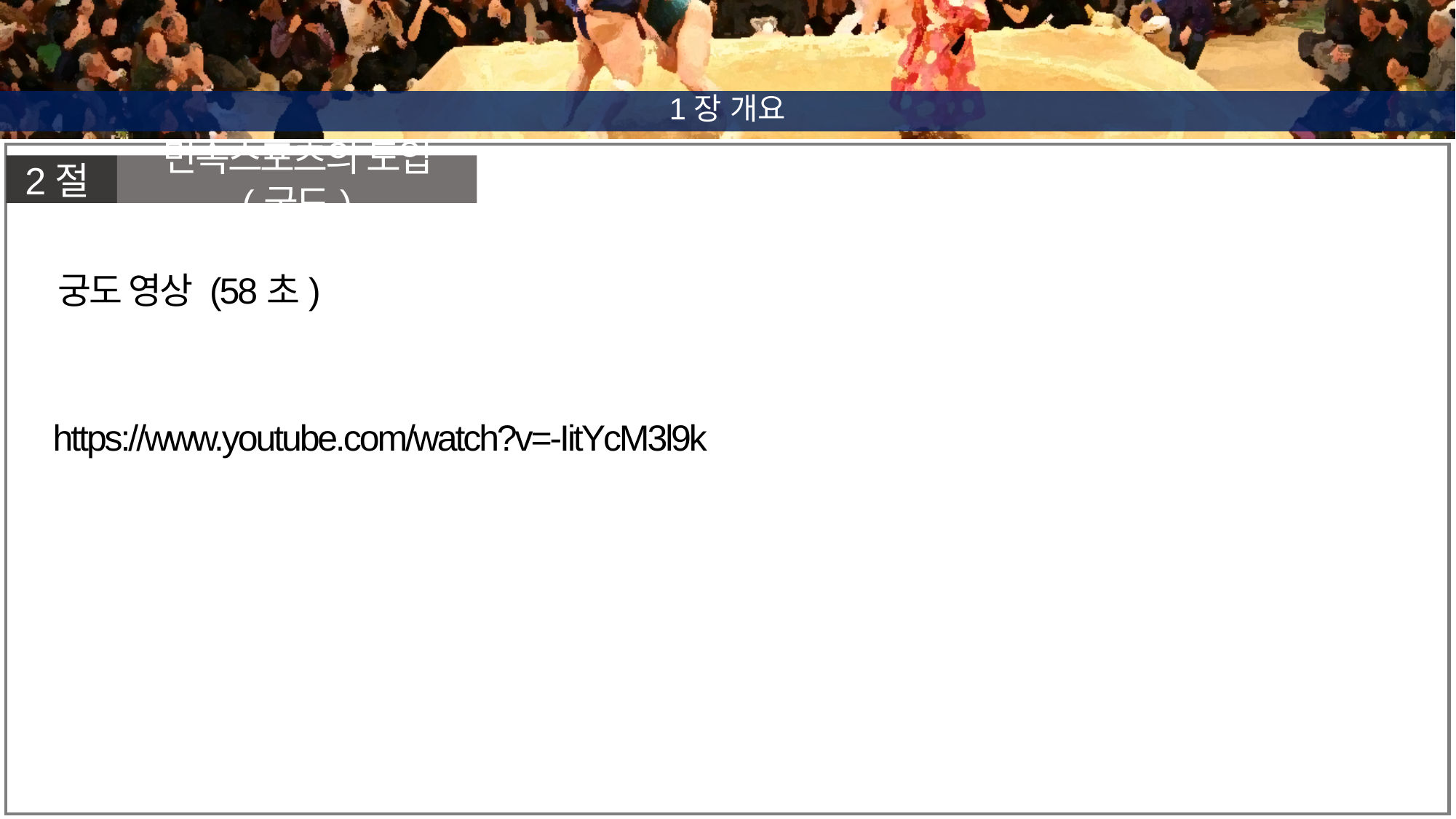

1장 개요
2절
민속스포츠의 도입 (궁도)
궁도 영상 (58초)
https://www.youtube.com/watch?v=-IitYcM3l9k